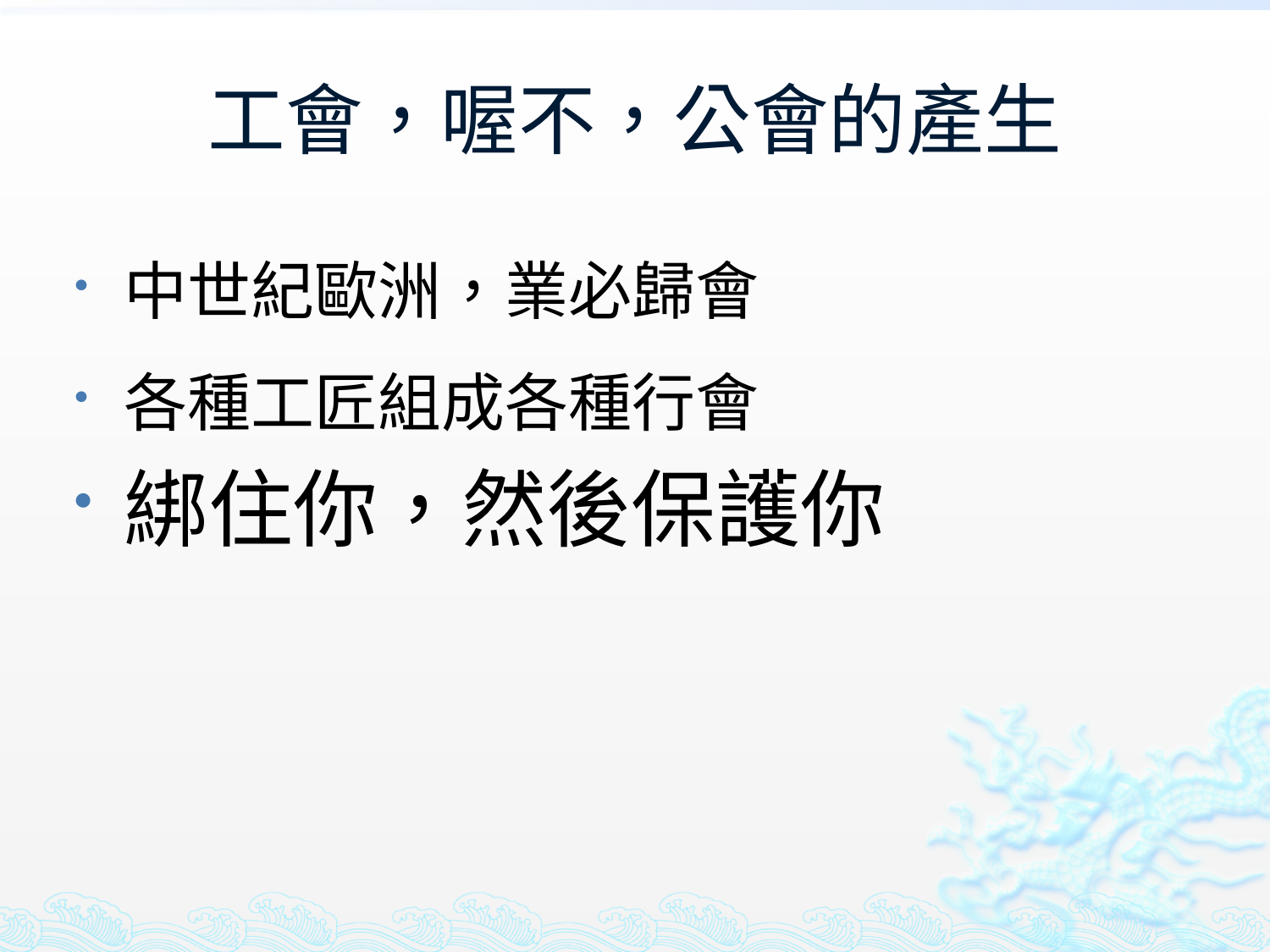

# 工會，喔不，公會的產生
中世紀歐洲，業必歸會
各種工匠組成各種行會
綁住你，然後保護你